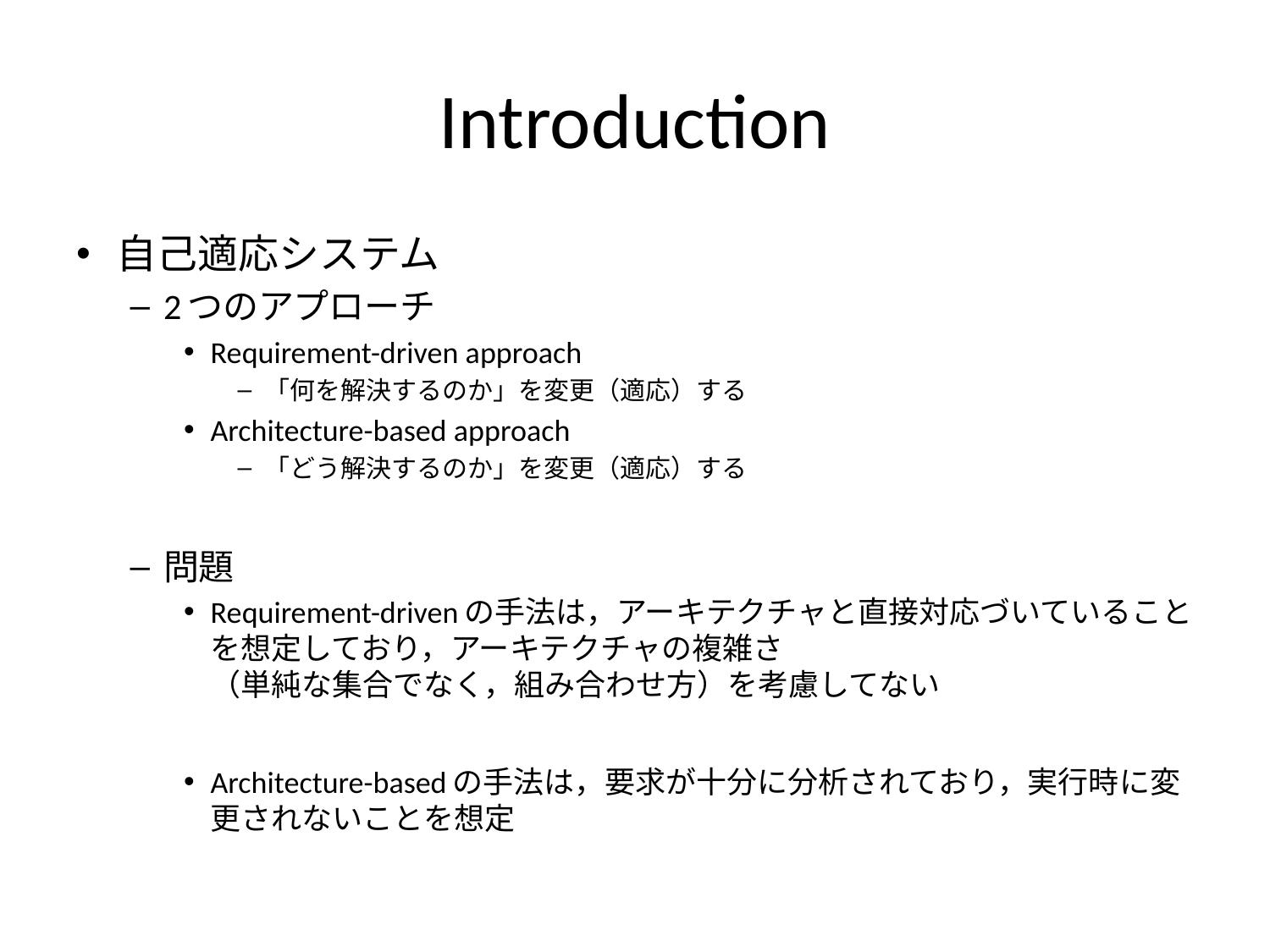

# Introduction
自己適応システム
2つのアプローチ
Requirement-driven approach
「何を解決するのか」を変更（適応）する
Architecture-based approach
「どう解決するのか」を変更（適応）する

問題
Requirement-drivenの手法は，アーキテクチャと直接対応づいていることを想定しており，アーキテクチャの複雑さ
（単純な集合でなく，組み合わせ方）を考慮してない

Architecture-basedの手法は，要求が十分に分析されており，実行時に変更されないことを想定